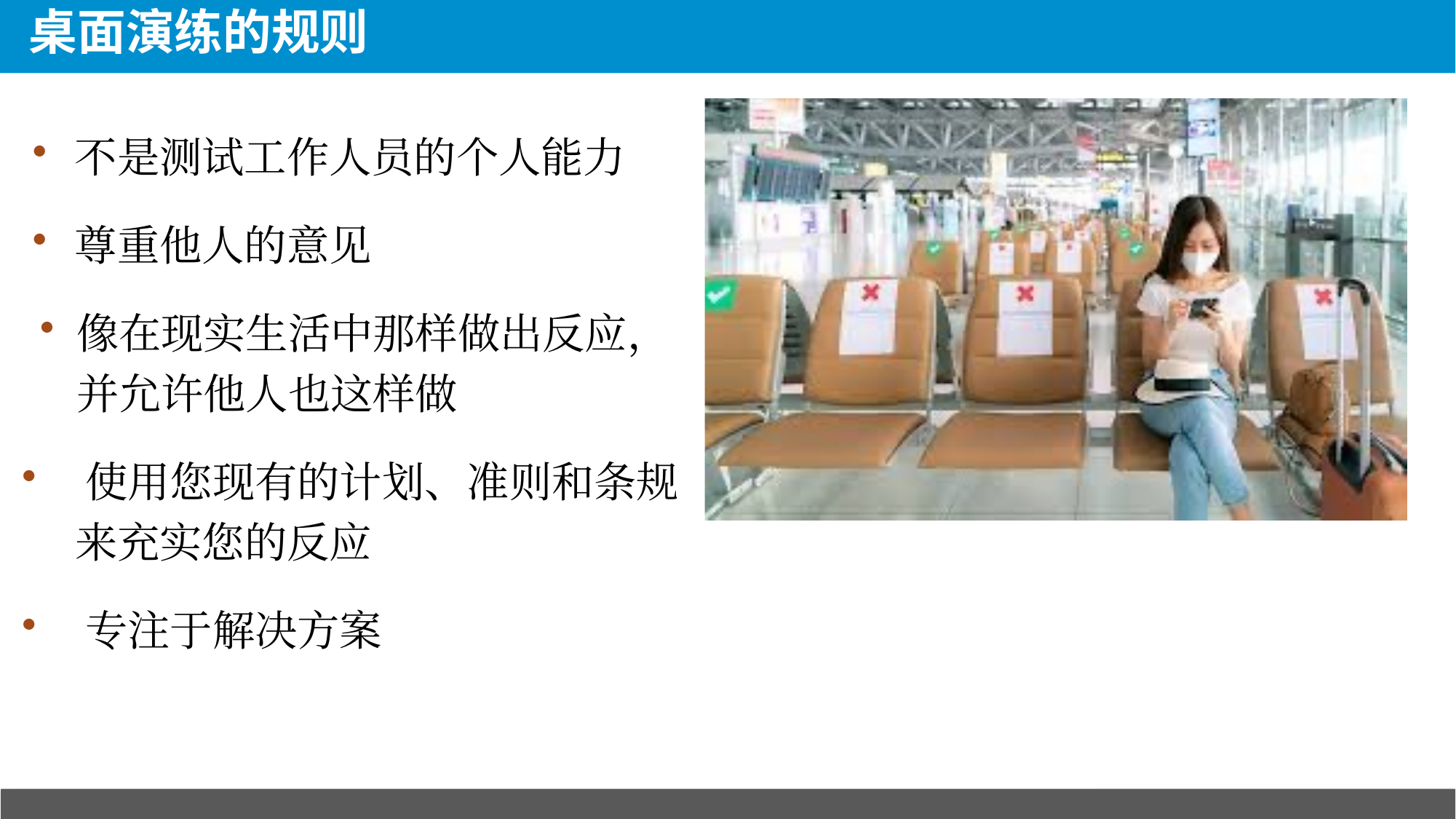

# 桌面演练的规则

不是测试工作人员的个人能力
尊重他人的意见
像在现实生活中那样做出反应，并允许他人也这样做
 使用您现有的计划、准则和条规
 来充实您的反应
 专注于解决方案